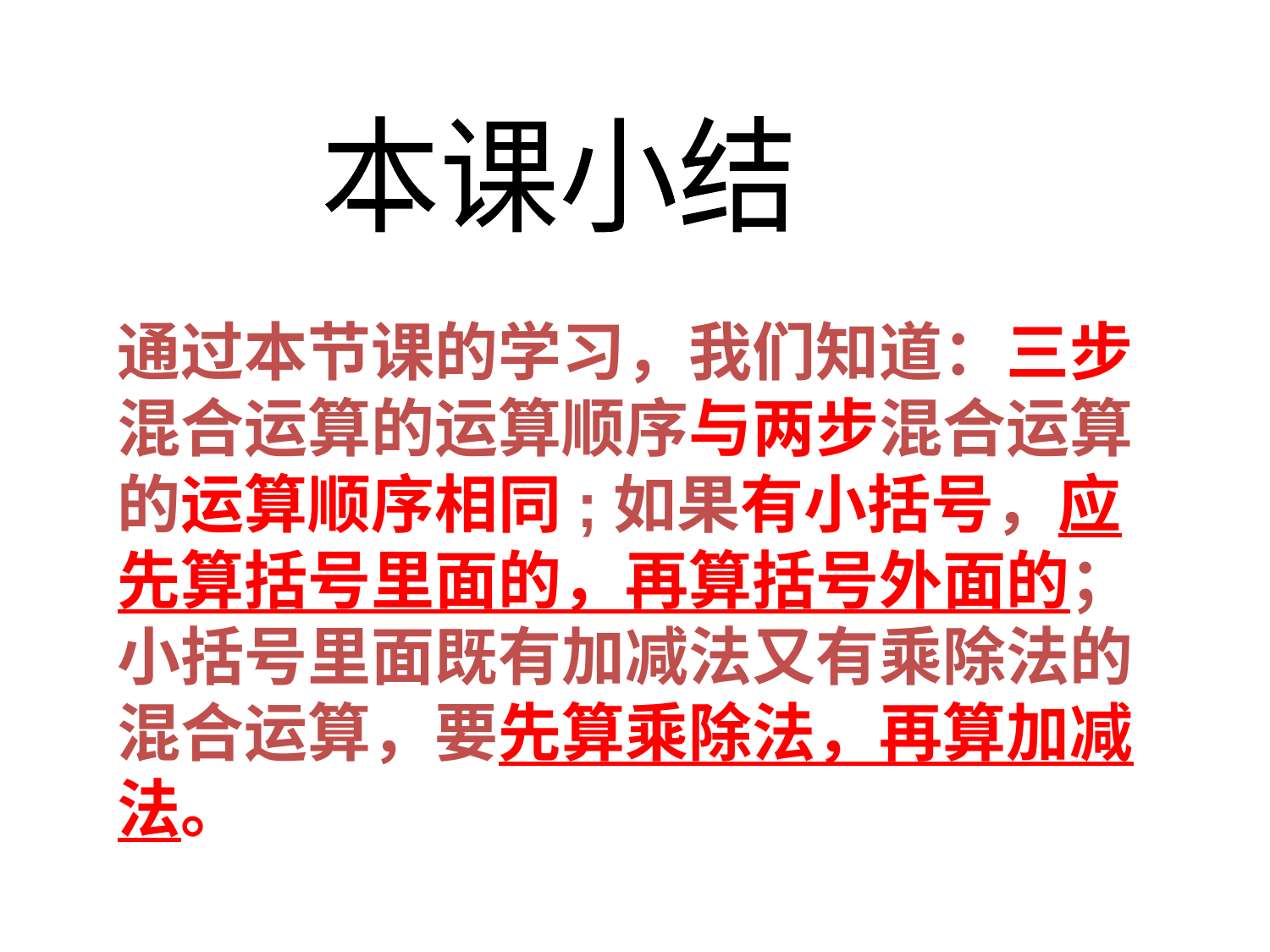

本课小结
通过本节课的学习，我们知道：三步混合运算的运算顺序与两步混合运算的运算顺序相同;如果有小括号，应先算括号里面的，再算括号外面的；小括号里面既有加减法又有乘除法的混合运算，要先算乘除法，再算加减法。